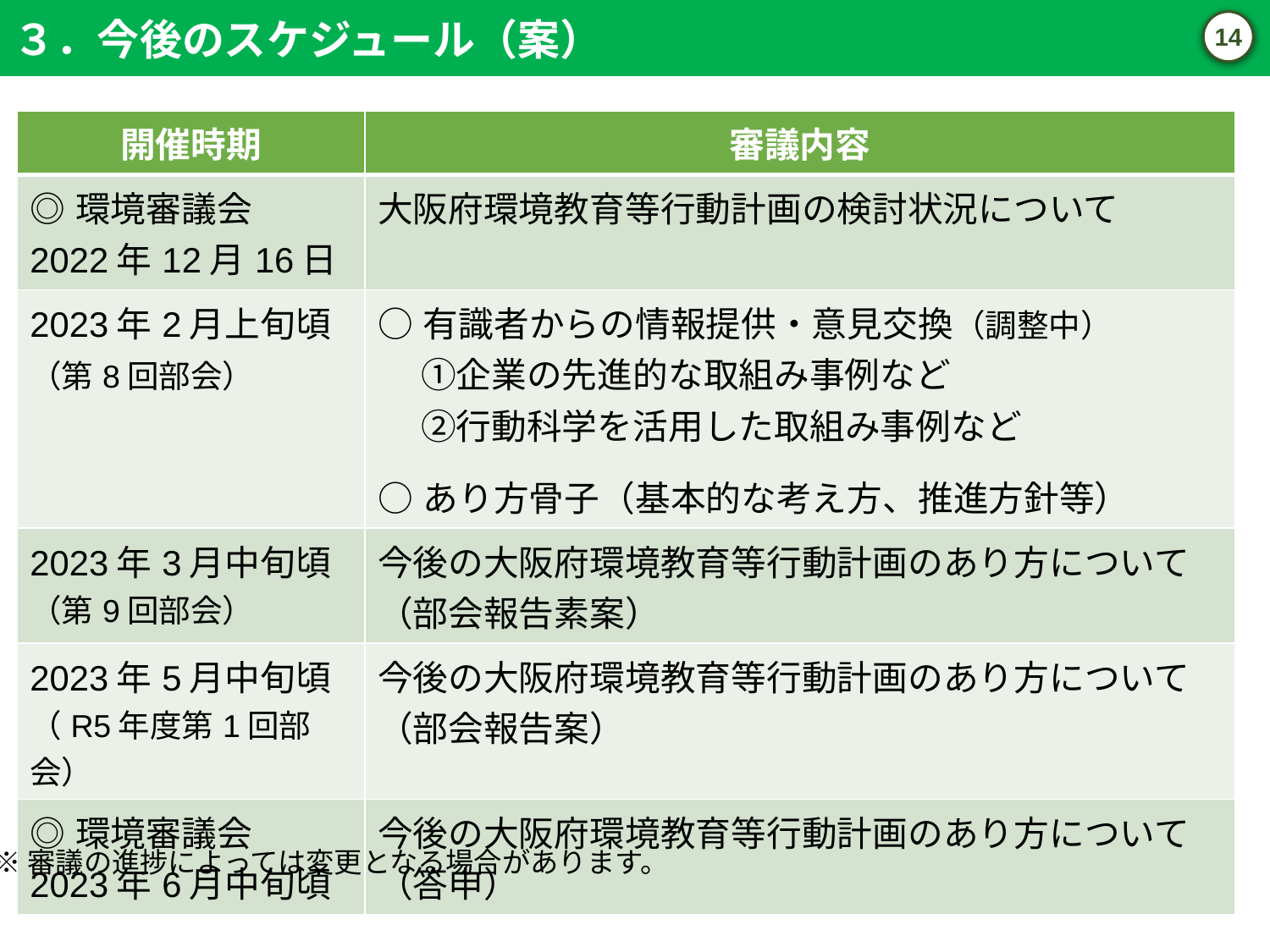

３．今後のスケジュール（案）
14
| 開催時期 | 審議内容 |
| --- | --- |
| ◎環境審議会 2022年12月16日 | 大阪府環境教育等行動計画の検討状況について |
| 2023年2月上旬頃 （第8回部会） | ○有識者からの情報提供・意見交換（調整中） 　 ①企業の先進的な取組み事例など　　 　 ②行動科学を活用した取組み事例など ○あり方骨子（基本的な考え方、推進方針等） |
| 2023年3月中旬頃 （第9回部会） | 今後の大阪府環境教育等行動計画のあり方について （部会報告素案） |
| 2023年5月中旬頃 （R5年度第1回部会） | 今後の大阪府環境教育等行動計画のあり方について （部会報告案） |
| ◎環境審議会 2023年6月中旬頃 | 今後の大阪府環境教育等行動計画のあり方について （答申） |
※審議の進捗によっては変更となる場合があります。